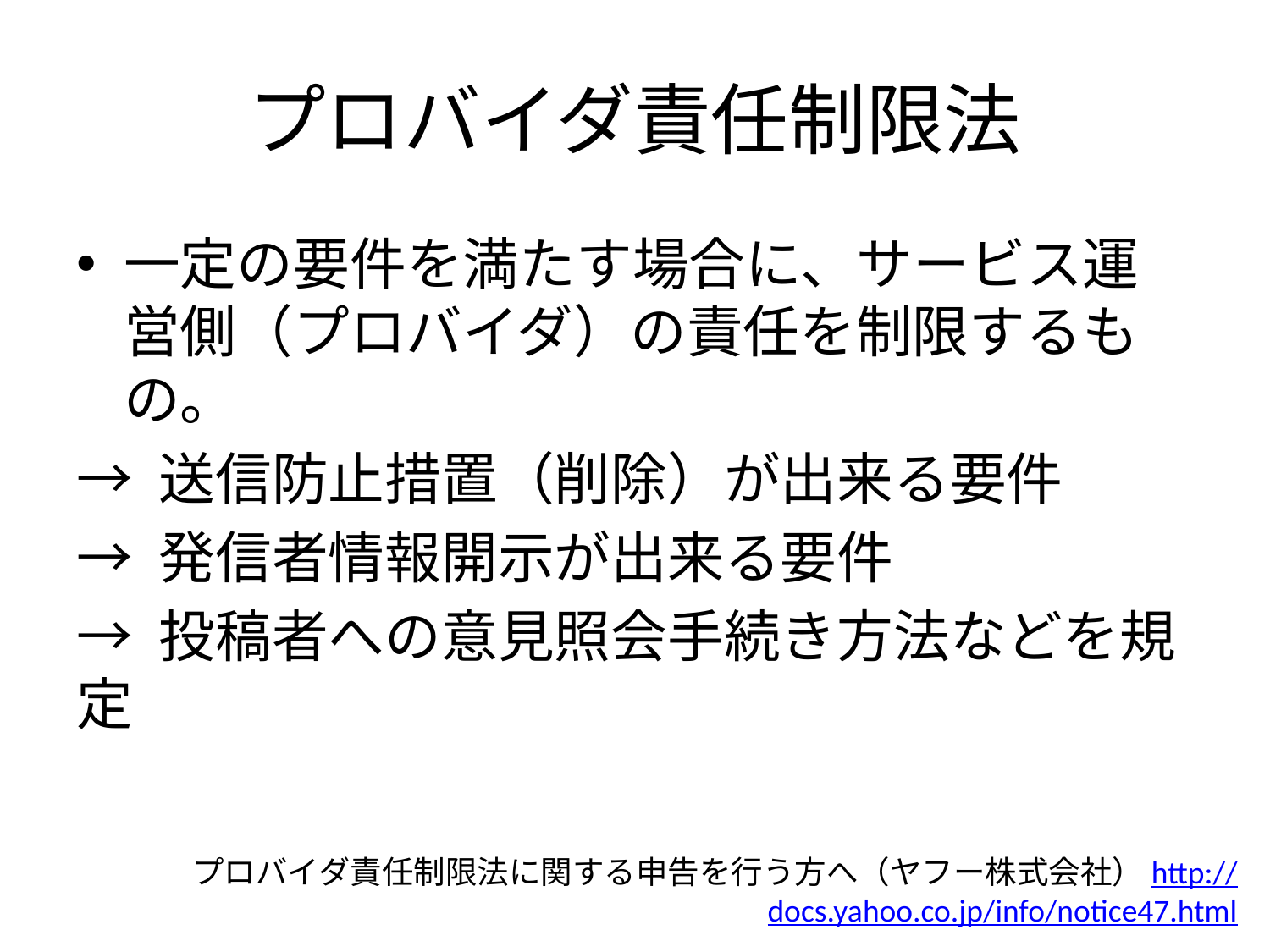

# プロバイダ責任制限法
一定の要件を満たす場合に、サービス運営側（プロバイダ）の責任を制限するもの。
→ 送信防止措置（削除）が出来る要件
→ 発信者情報開示が出来る要件
→ 投稿者への意見照会手続き方法などを規定

プロバイダ責任制限法に関する申告を行う方へ（ヤフー株式会社）http://docs.yahoo.co.jp/info/notice47.html